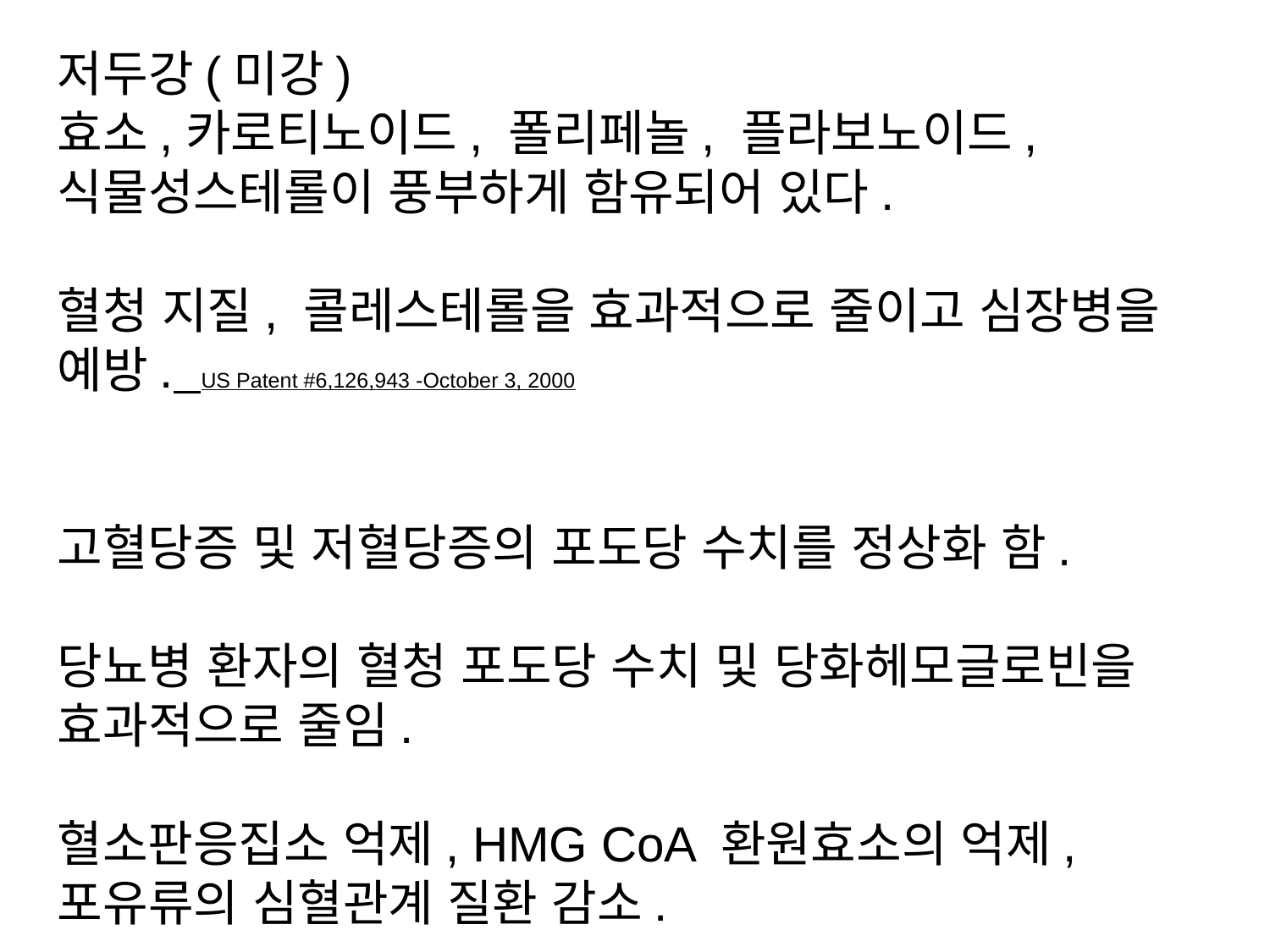

저두강(미강)
효소,카로티노이드, 폴리페놀, 플라보노이드, 식물성스테롤이 풍부하게 함유되어 있다.

혈청 지질, 콜레스테롤을 효과적으로 줄이고 심장병을 예방.  US Patent #6,126,943 -October 3, 2000

고혈당증 및 저혈당증의 포도당 수치를 정상화 함.

당뇨병 환자의 혈청 포도당 수치 및 당화헤모글로빈을 효과적으로 줄임.

혈소판응집소 억제, HMG CoA 환원효소의 억제, 포유류의 심혈관계 질환 감소.